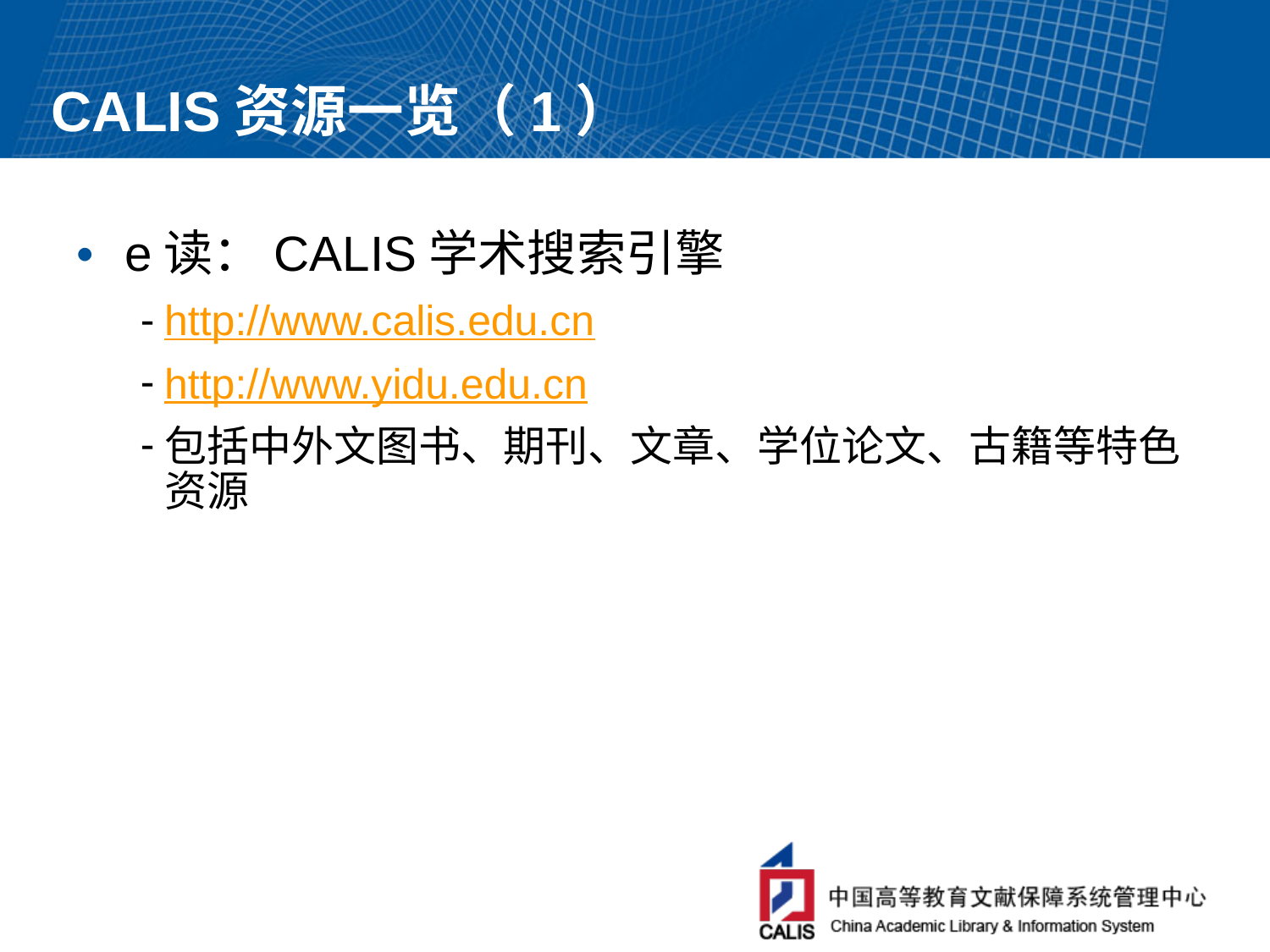

# CALIS资源一览（1）
e读：CALIS学术搜索引擎
http://www.calis.edu.cn
http://www.yidu.edu.cn
包括中外文图书、期刊、文章、学位论文、古籍等特色资源